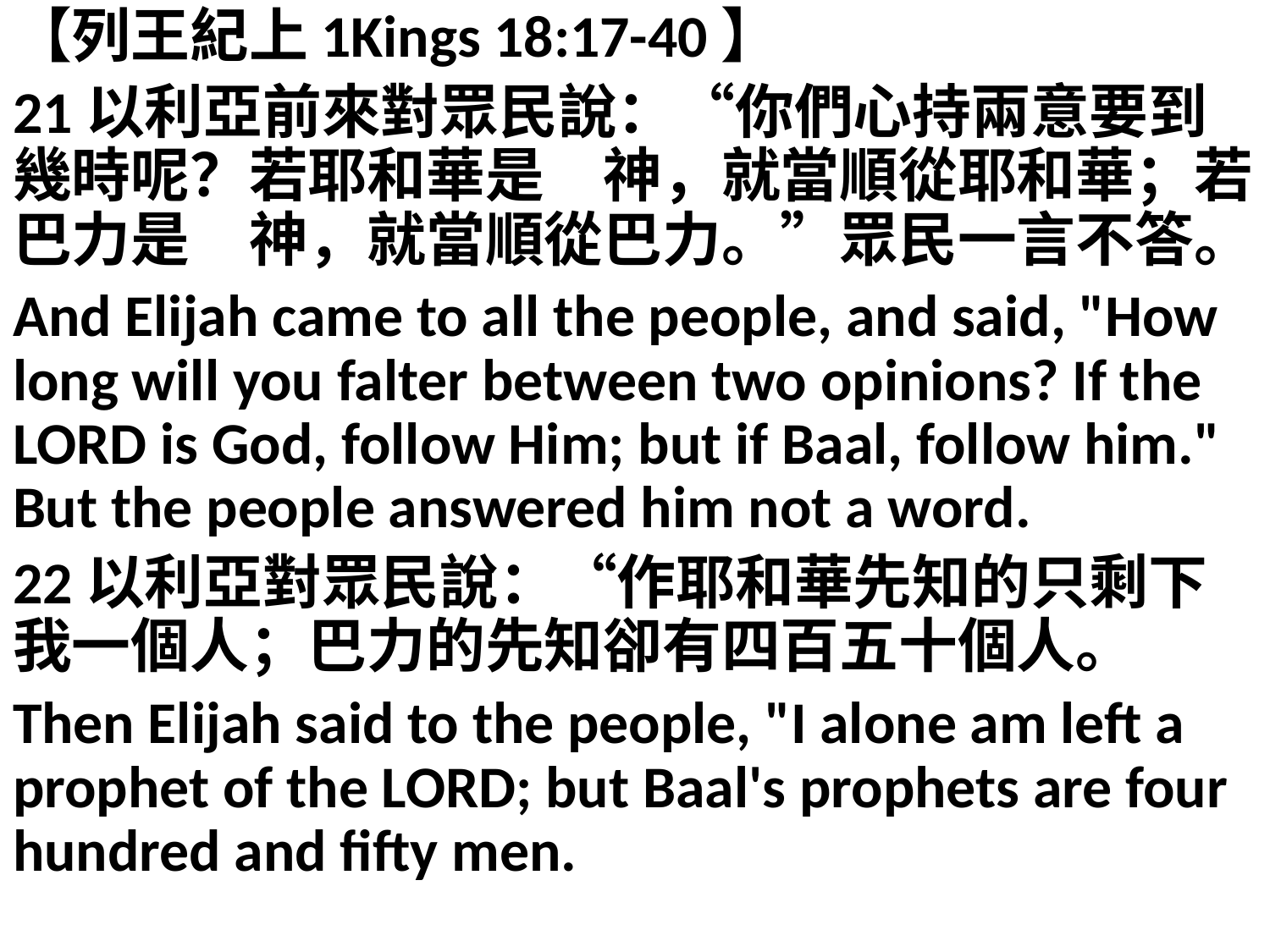

【列王紀上1Kings 18:17-40】
21以利亞前來對眾民說：“你們心持兩意要到幾時呢？若耶和華是　神，就當順從耶和華；若巴力是　神，就當順從巴力。”眾民一言不答。
And Elijah came to all the people, and said, "How long will you falter between two opinions? If the LORD is God, follow Him; but if Baal, follow him." But the people answered him not a word.
22以利亞對眾民說：“作耶和華先知的只剩下我一個人；巴力的先知卻有四百五十個人。
Then Elijah said to the people, "I alone am left a prophet of the LORD; but Baal's prophets are four hundred and fifty men.